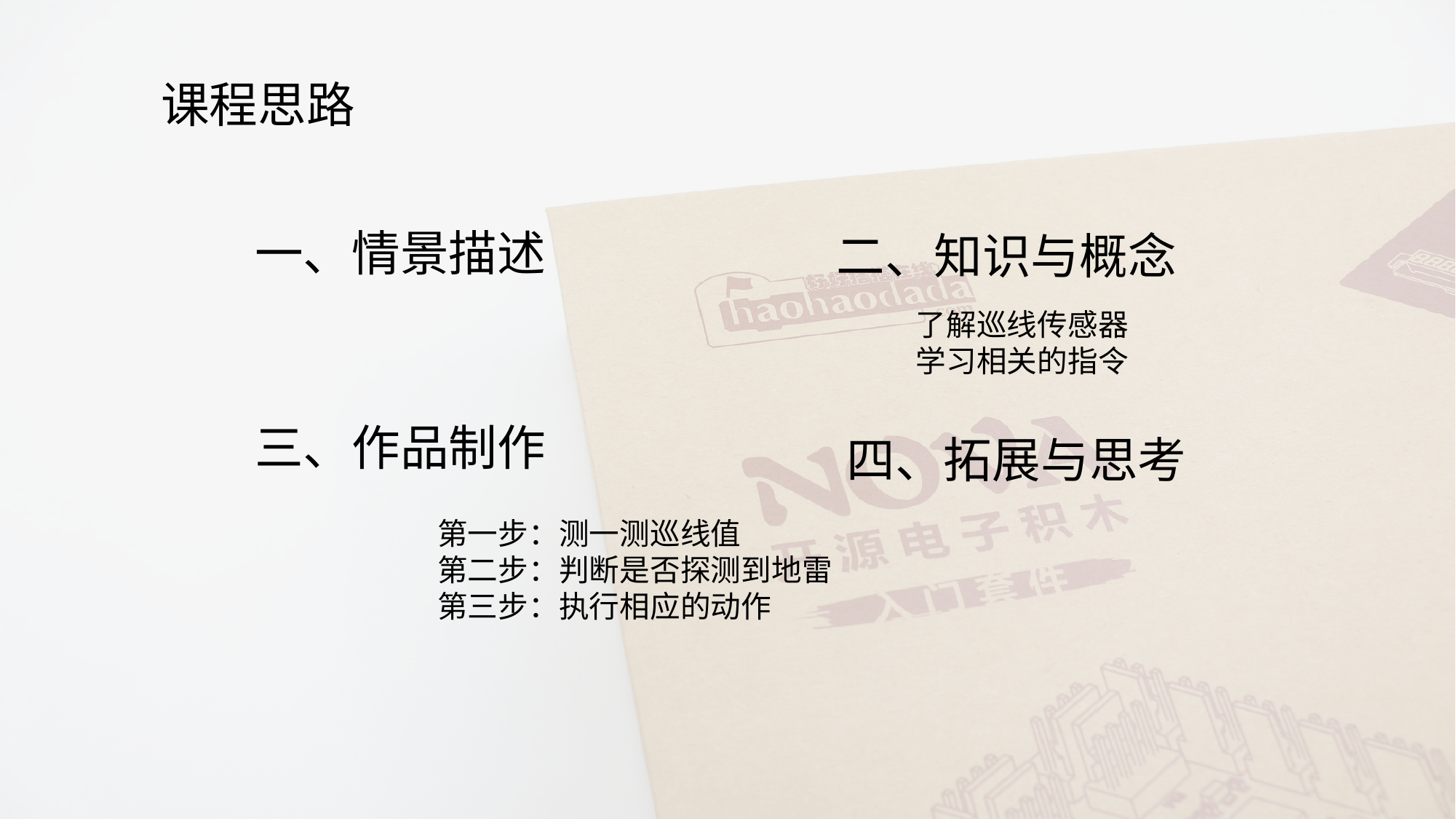

课程思路
一、情景描述
二、知识与概念
了解巡线传感器
学习相关的指令
三、作品制作
四、拓展与思考
第一步：测一测巡线值
第二步：判断是否探测到地雷
第三步：执行相应的动作